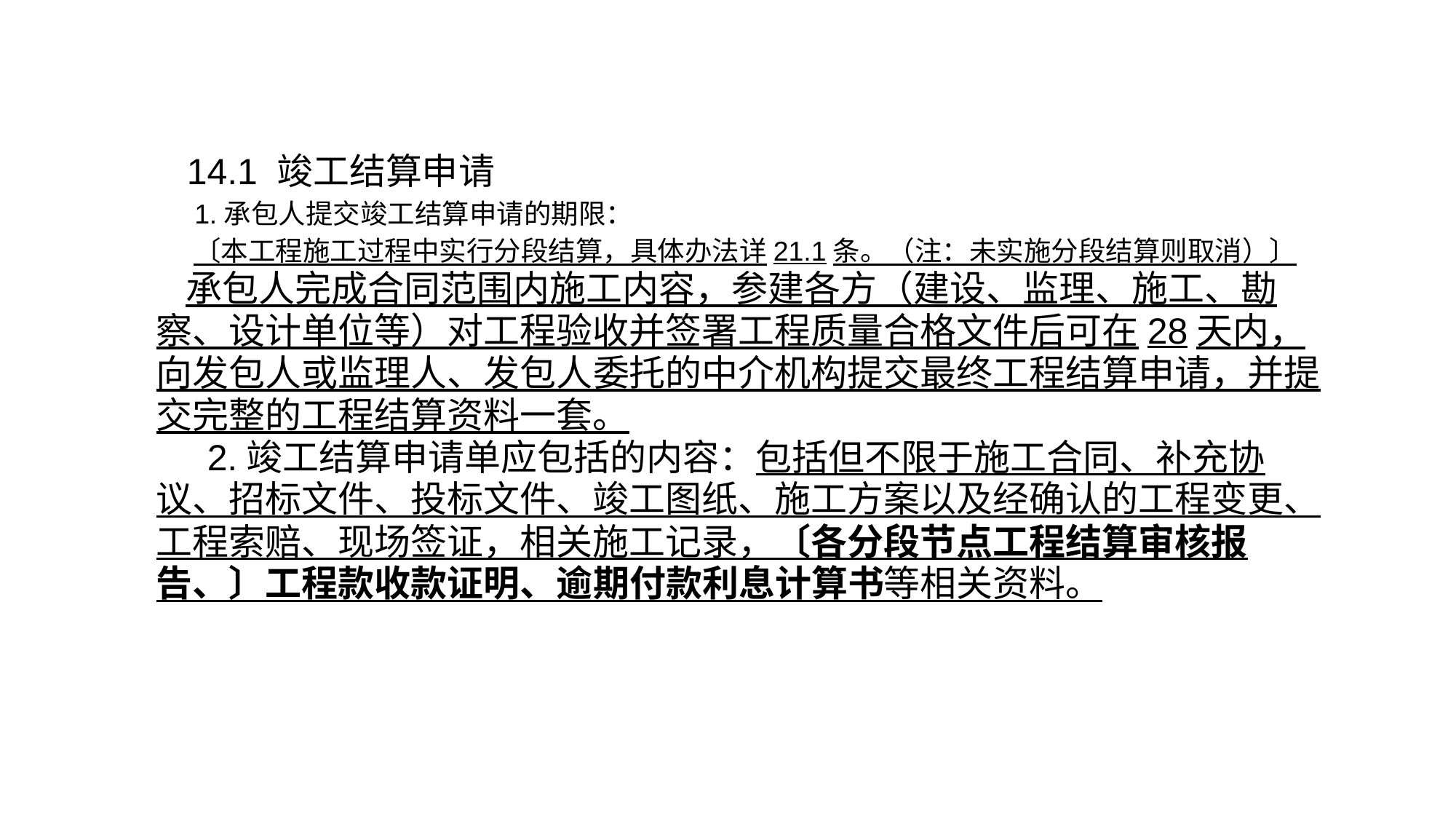

14.1 竣工结算申请
     1.承包人提交竣工结算申请的期限：
     〔本工程施工过程中实行分段结算，具体办法详21.1条。（注：未实施分段结算则取消）〕
   承包人完成合同范围内施工内容，参建各方（建设、监理、施工、勘察、设计单位等）对工程验收并签署工程质量合格文件后可在28天内，向发包人或监理人、发包人委托的中介机构提交最终工程结算申请，并提交完整的工程结算资料一套。
     2.竣工结算申请单应包括的内容：包括但不限于施工合同、补充协议、招标文件、投标文件、竣工图纸、施工方案以及经确认的工程变更、工程索赔、现场签证，相关施工记录，〔各分段节点工程结算审核报告、〕工程款收款证明、逾期付款利息计算书等相关资料。